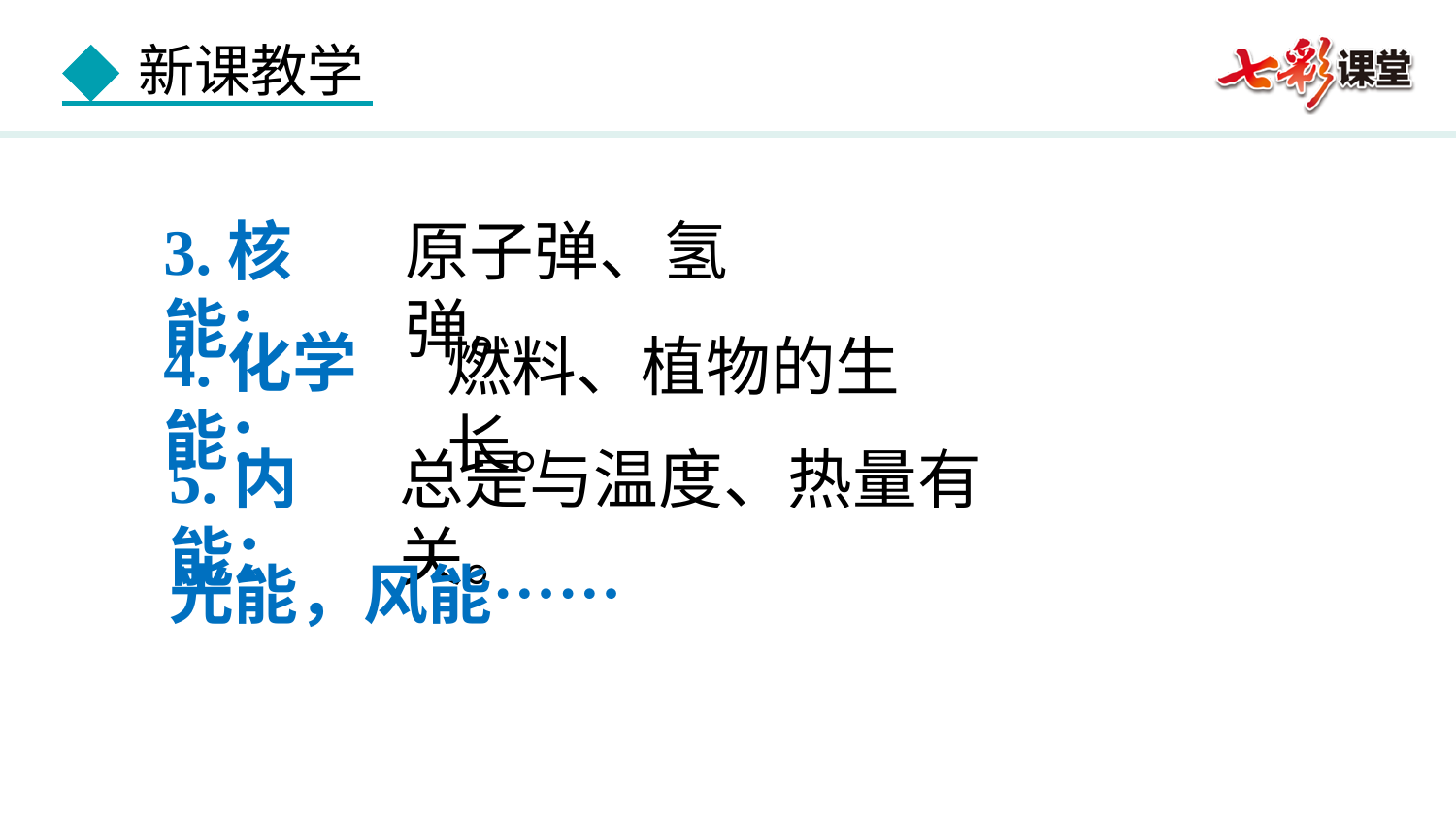

3.核能：
原子弹、氢弹。
4.化学能：
燃料、植物的生长。
5.内能：
总是与温度、热量有关。
光能，风能……